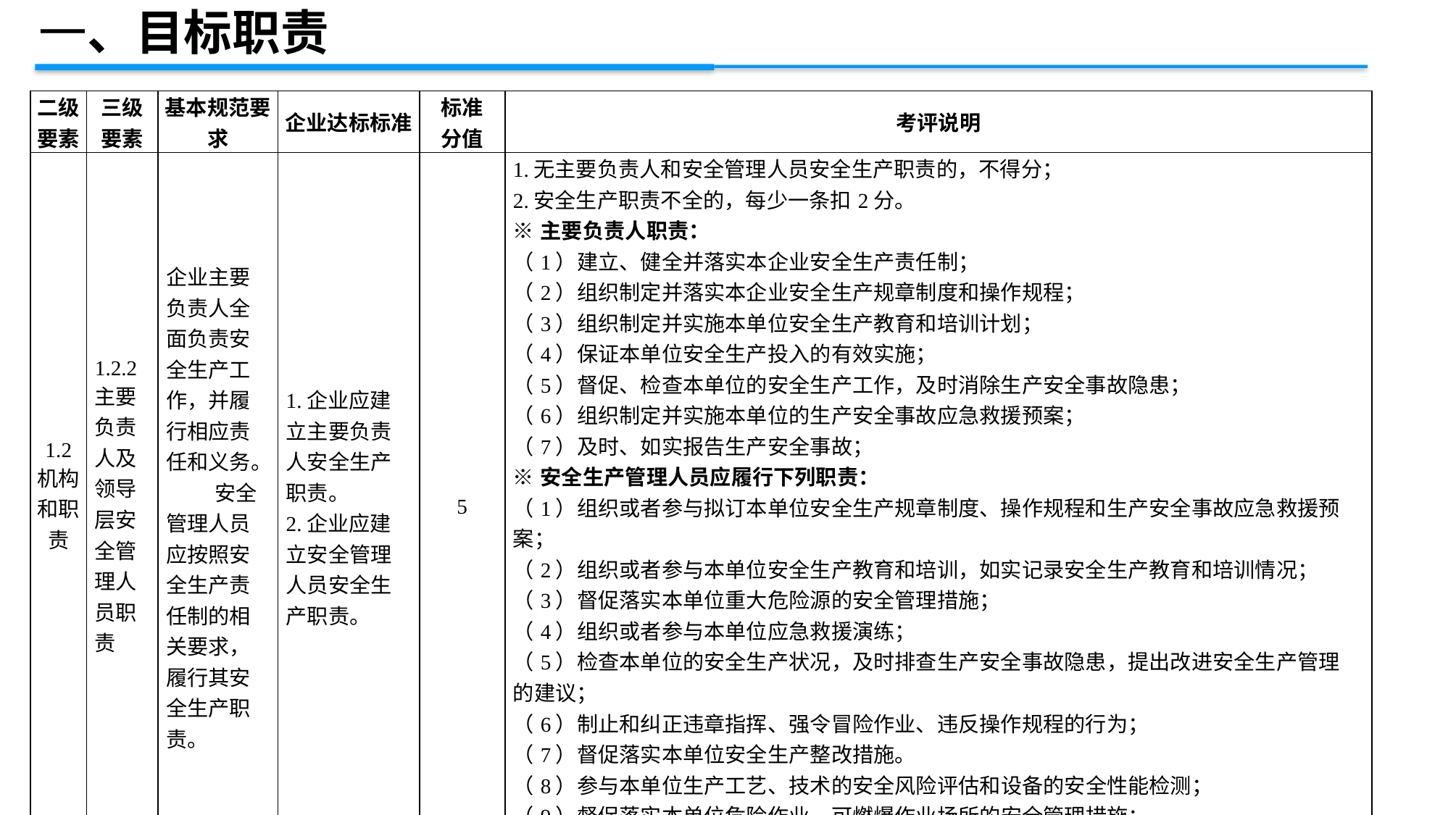

一、目标职责

| 二级 要素 | 三级 要素 | 基本规范要求 | 企业达标标准 | 标准 分值 | 考评说明 |
| --- | --- | --- | --- | --- | --- |
| 1.2 机构和职责 | 1.2.2主要负责人及领导层安全管理人员职责 | 企业主要负责人全面负责安全生产工作，并履行相应责任和义务。   安全管理人员应按照安全生产责任制的相关要求，履行其安全生产职责。 | 1.企业应建立主要负责人安全生产职责。 2.企业应建立安全管理人员安全生产职责。 | 5 | 1.无主要负责人和安全管理人员安全生产职责的，不得分； 2.安全生产职责不全的，每少一条扣2分。 ※主要负责人职责： （1）建立、健全并落实本企业安全生产责任制； （2）组织制定并落实本企业安全生产规章制度和操作规程； （3）组织制定并实施本单位安全生产教育和培训计划； （4）保证本单位安全生产投入的有效实施； （5）督促、检查本单位的安全生产工作，及时消除生产安全事故隐患； （6）组织制定并实施本单位的生产安全事故应急救援预案； （7）及时、如实报告生产安全事故； ※安全生产管理人员应履行下列职责： （1）组织或者参与拟订本单位安全生产规章制度、操作规程和生产安全事故应急救援预案； （2）组织或者参与本单位安全生产教育和培训，如实记录安全生产教育和培训情况； （3）督促落实本单位重大危险源的安全管理措施； （4）组织或者参与本单位应急救援演练； （5）检查本单位的安全生产状况，及时排查生产安全事故隐患，提出改进安全生产管理的建议； （6）制止和纠正违章指挥、强令冒险作业、违反操作规程的行为； （7）督促落实本单位安全生产整改措施。 （8）参与本单位生产工艺、技术的安全风险评估和设备的安全性能检测； （9）督促落实本单位危险作业、可燃爆作业场所的安全管理措施； （10）对本单位的生产安全事故进行统计、分析。 |
| 本节要点： 1、安全生产法等法律法规要求的职责要齐全。 |  |  |  |  |  |